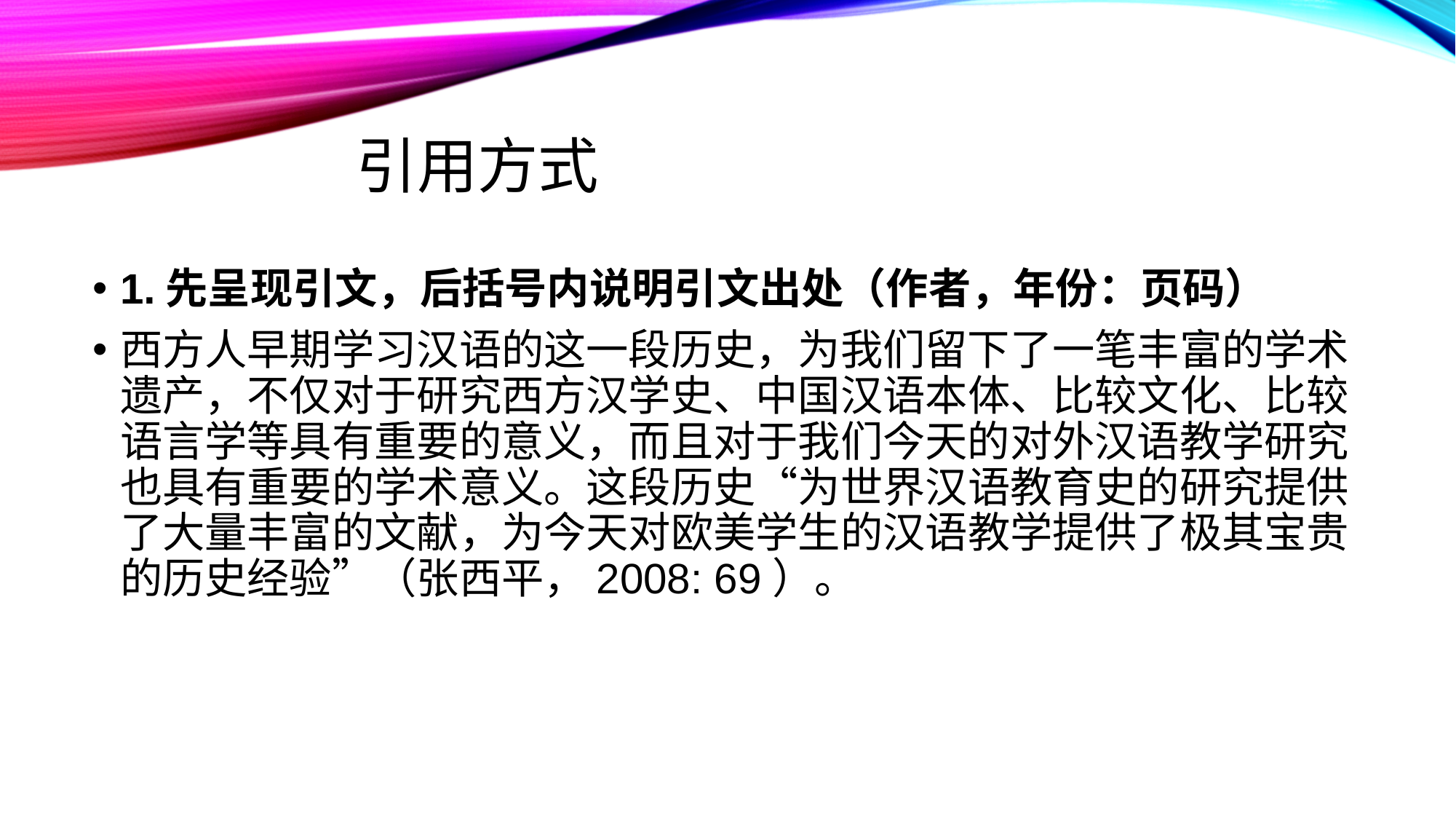

# 引用方式
1.先呈现引文，后括号内说明引文出处（作者，年份：页码）
西方人早期学习汉语的这一段历史，为我们留下了一笔丰富的学术遗产，不仅对于研究西方汉学史、中国汉语本体、比较文化、比较语言学等具有重要的意义，而且对于我们今天的对外汉语教学研究也具有重要的学术意义。这段历史“为世界汉语教育史的研究提供了大量丰富的文献，为今天对欧美学生的汉语教学提供了极其宝贵的历史经验”（张西平，2008: 69）。